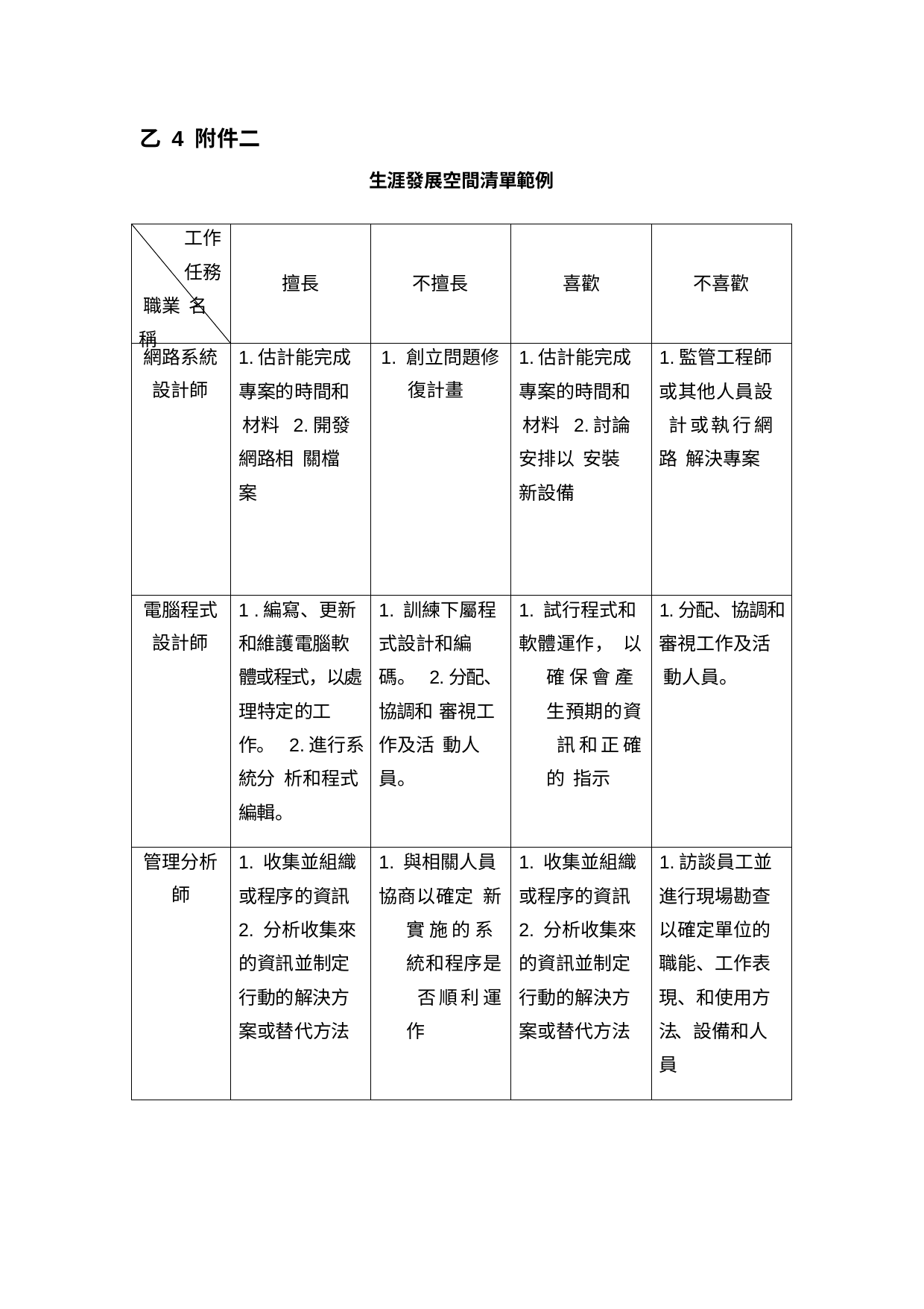

乙 4 附件二
生涯發展空間清單範例
| 工作 任務 職業 名稱 | 擅長 | 不擅長 | 喜歡 | 不喜歡 |
| --- | --- | --- | --- | --- |
| 網路系統 設計師 | 1.估計能完成 專案的時間和 材料 2.開發網路相 關檔案 | 1. 創立問題修 復計畫 | 1.估計能完成 專案的時間和 材料 2.討論安排以 安裝新設備 | 1.監管工程師 或其他人員設 計或執行網路 解決專案 |
| 電腦程式 設計師 | 1 .編寫、更新 和維護電腦軟 體或程式，以處 理特定的工作。 2.進行系統分 析和程式編輯。 | 1. 訓練下屬程 式設計和編碼。 2.分配、協調和 審視工作及活 動人員。 | 1. 試行程式和 軟體運作， 以確保會產 生預期的資 訊和正確的 指示 | 1.分配、協調和 審視工作及活 動人員。 |
| 管理分析 師 | 1. 收集並組織 或程序的資訊 2. 分析收集來 的資訊並制定 行動的解決方 案或替代方法 | 1. 與相關人員 協商以確定 新實施的系 統和程序是 否順利運作 | 1. 收集並組織 或程序的資訊 2. 分析收集來 的資訊並制定 行動的解決方 案或替代方法 | 1.訪談員工並 進行現場勘查 以確定單位的 職能、工作表 現、和使用方 法、設備和人員 |